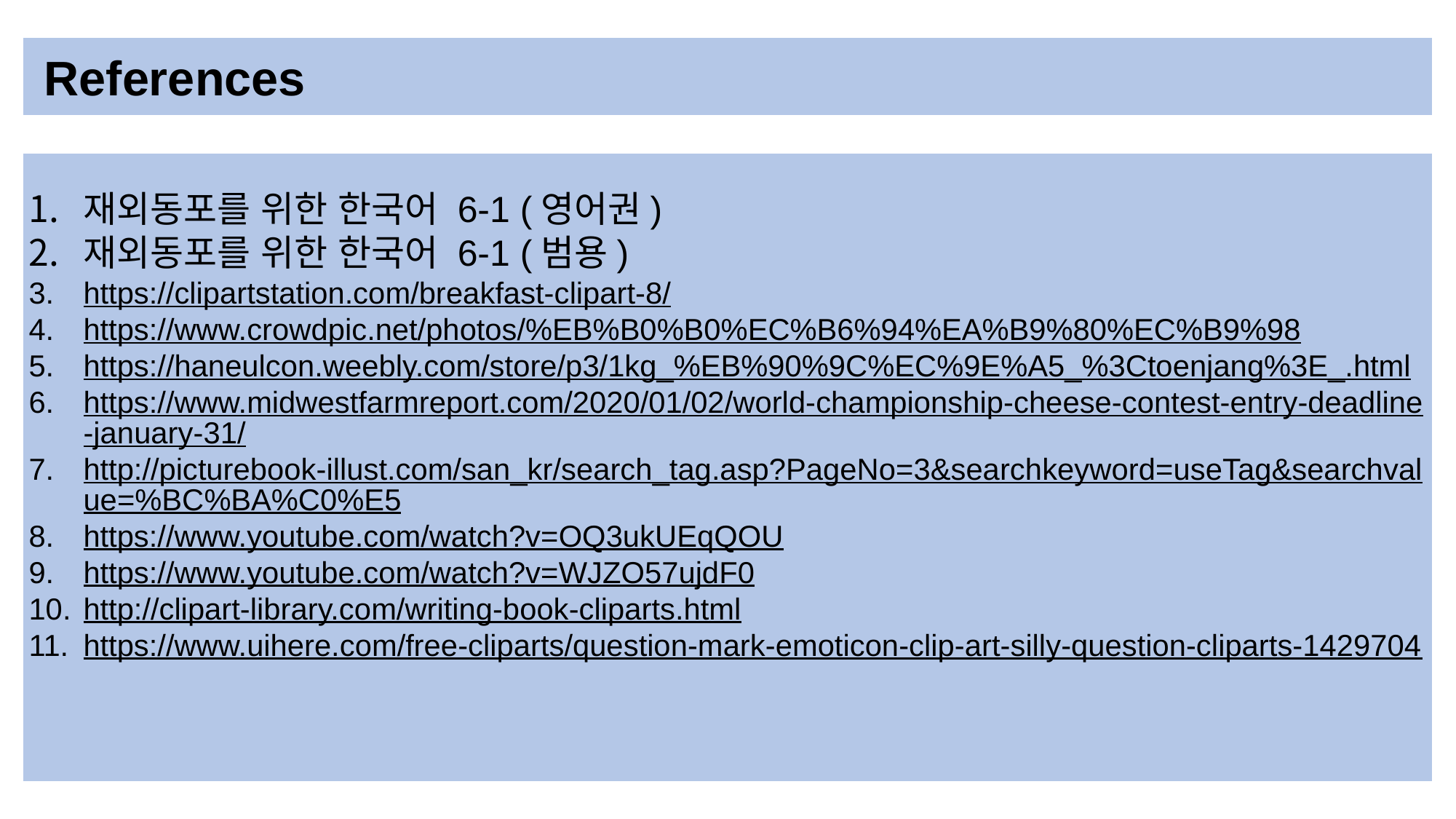

References

재외동포를 위한 한국어 6-1 (영어권)
재외동포를 위한 한국어 6-1 (범용)
https://clipartstation.com/breakfast-clipart-8/
https://www.crowdpic.net/photos/%EB%B0%B0%EC%B6%94%EA%B9%80%EC%B9%98
https://haneulcon.weebly.com/store/p3/1kg_%EB%90%9C%EC%9E%A5_%3Ctoenjang%3E_.html
https://www.midwestfarmreport.com/2020/01/02/world-championship-cheese-contest-entry-deadline-january-31/
http://picturebook-illust.com/san_kr/search_tag.asp?PageNo=3&searchkeyword=useTag&searchvalue=%BC%BA%C0%E5
https://www.youtube.com/watch?v=OQ3ukUEqQOU
https://www.youtube.com/watch?v=WJZO57ujdF0
http://clipart-library.com/writing-book-cliparts.html
https://www.uihere.com/free-cliparts/question-mark-emoticon-clip-art-silly-question-cliparts-1429704